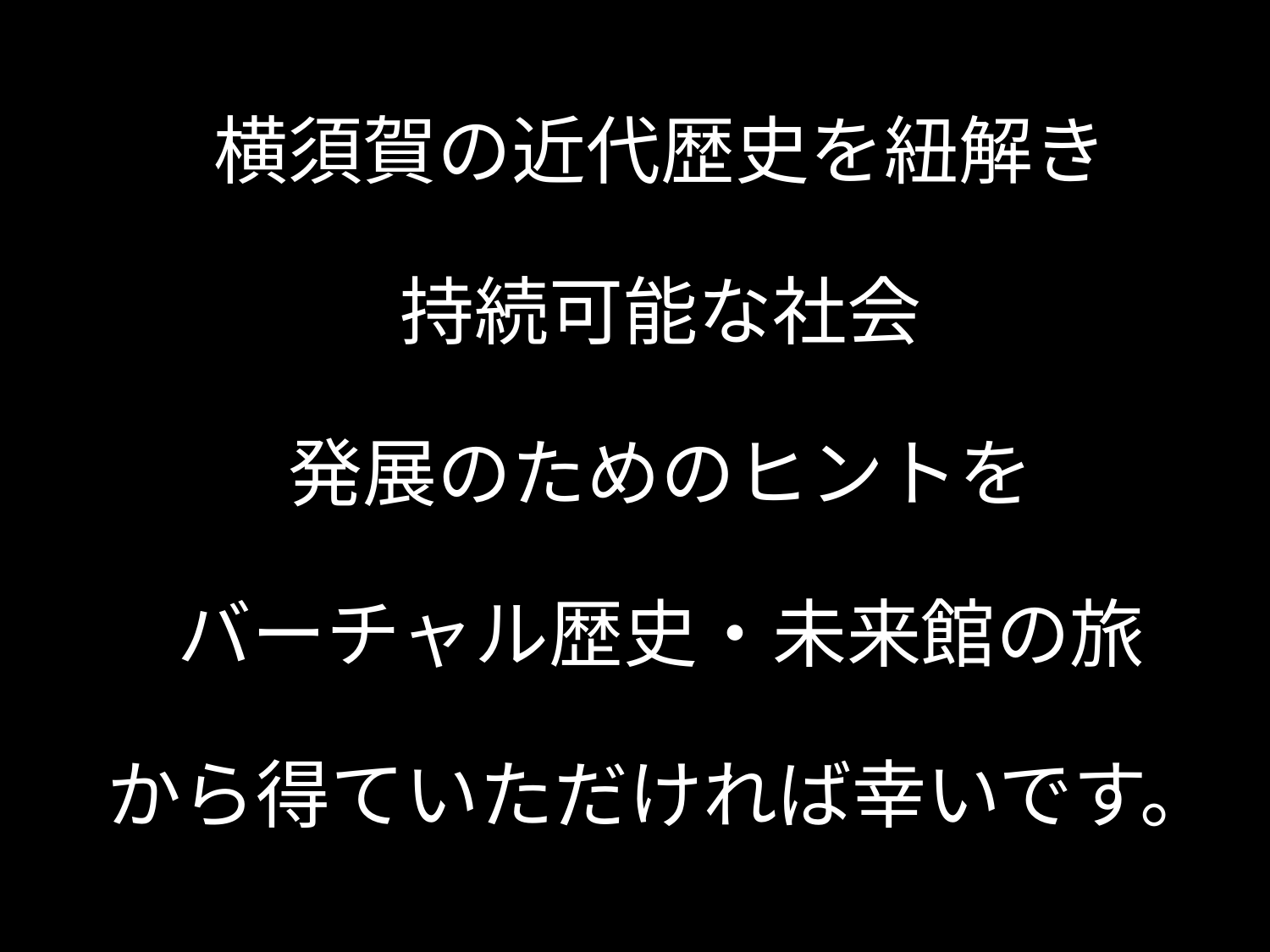

# 横須賀の近代歴史を紐解き 持続可能な社会 発展のためのヒントを バーチャル歴史・未来館の旅 から得ていただければ幸いです。